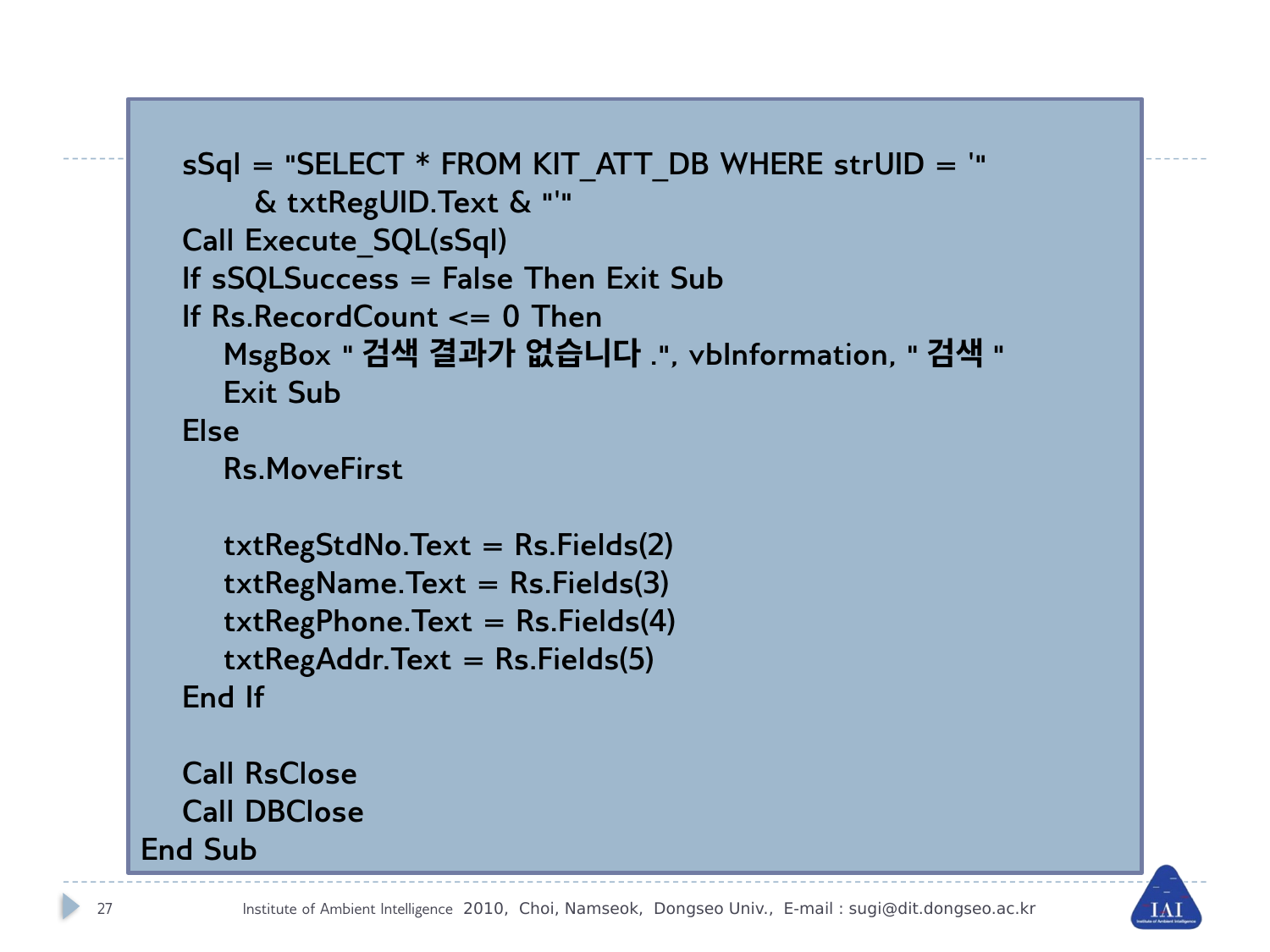

#

    sSql = "SELECT * FROM KIT_ATT_DB WHERE strUID = '"
           & txtRegUID.Text & "'"
    Call Execute_SQL(sSql)
    If sSQLSuccess = False Then Exit Sub
    If Rs.RecordCount <= 0 Then
        MsgBox "검색 결과가 없습니다.", vbInformation, "검색"
        Exit Sub
    Else
        Rs.MoveFirst

        txtRegStdNo.Text = Rs.Fields(2)
        txtRegName.Text = Rs.Fields(3)
        txtRegPhone.Text = Rs.Fields(4)
        txtRegAddr.Text = Rs.Fields(5)
    End If

    Call RsClose
    Call DBClose
End Sub